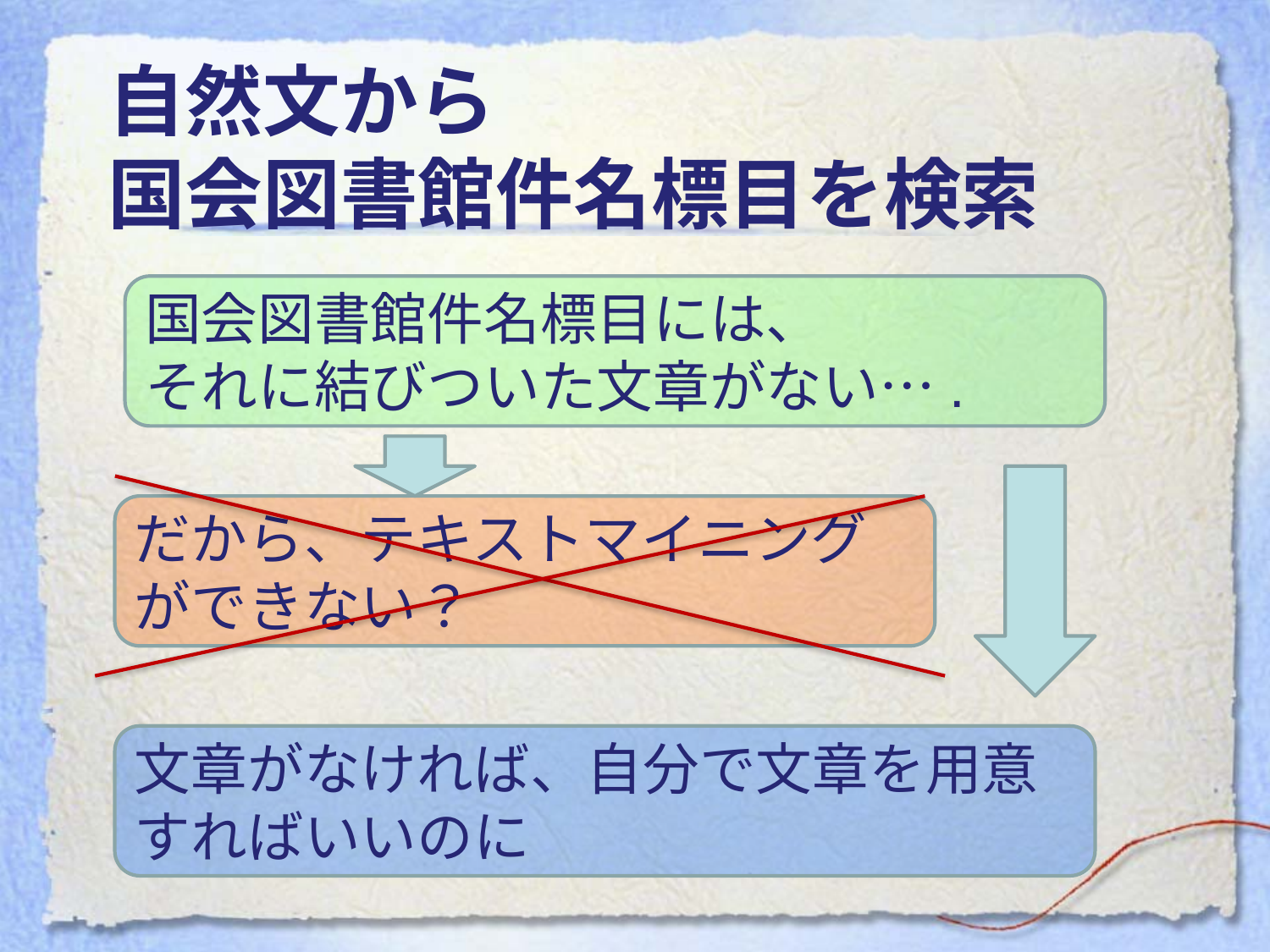

# 自然文から 国会図書館件名標目を検索
国会図書館件名標目には、
それに結びついた文章がない….

だから、テキストマイニングができない？

文章がなければ、自分で文章を用意すればいいのに